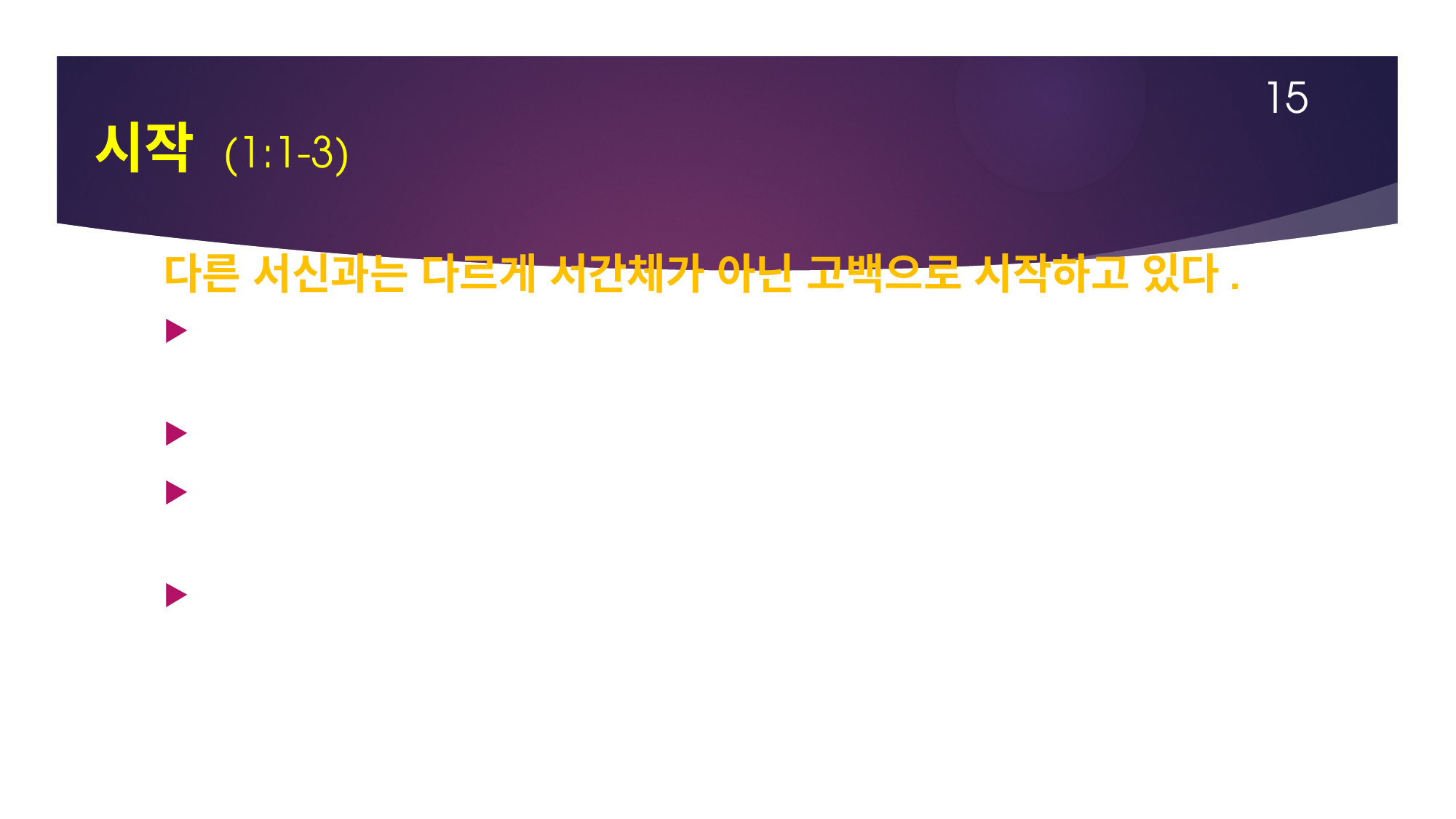

15
# 시작 (1:1-3)
다른 서신과는 다르게 서간체가 아닌 고백으로 시작하고 있다.
하나님이 침묵하신 것이 아니라 선지자들을 통하여 말씀하신 것에 대해 확증한다.
선지자들을 통해 하셨던 것과 같이 이제는 그의 아들을 통하여 말씀하신다.
요한과 같이(Jn. 1:1-2, 1 Jn. 1:1-2), 저자는 예수 그리스도를 말씀/로고스로 기록하였다(using the verb lale<w).
이 “말씀”이 “모든 날 마지막에” 오셔서, 는 온전히 이루시는 때를 설명하기 위함이다.